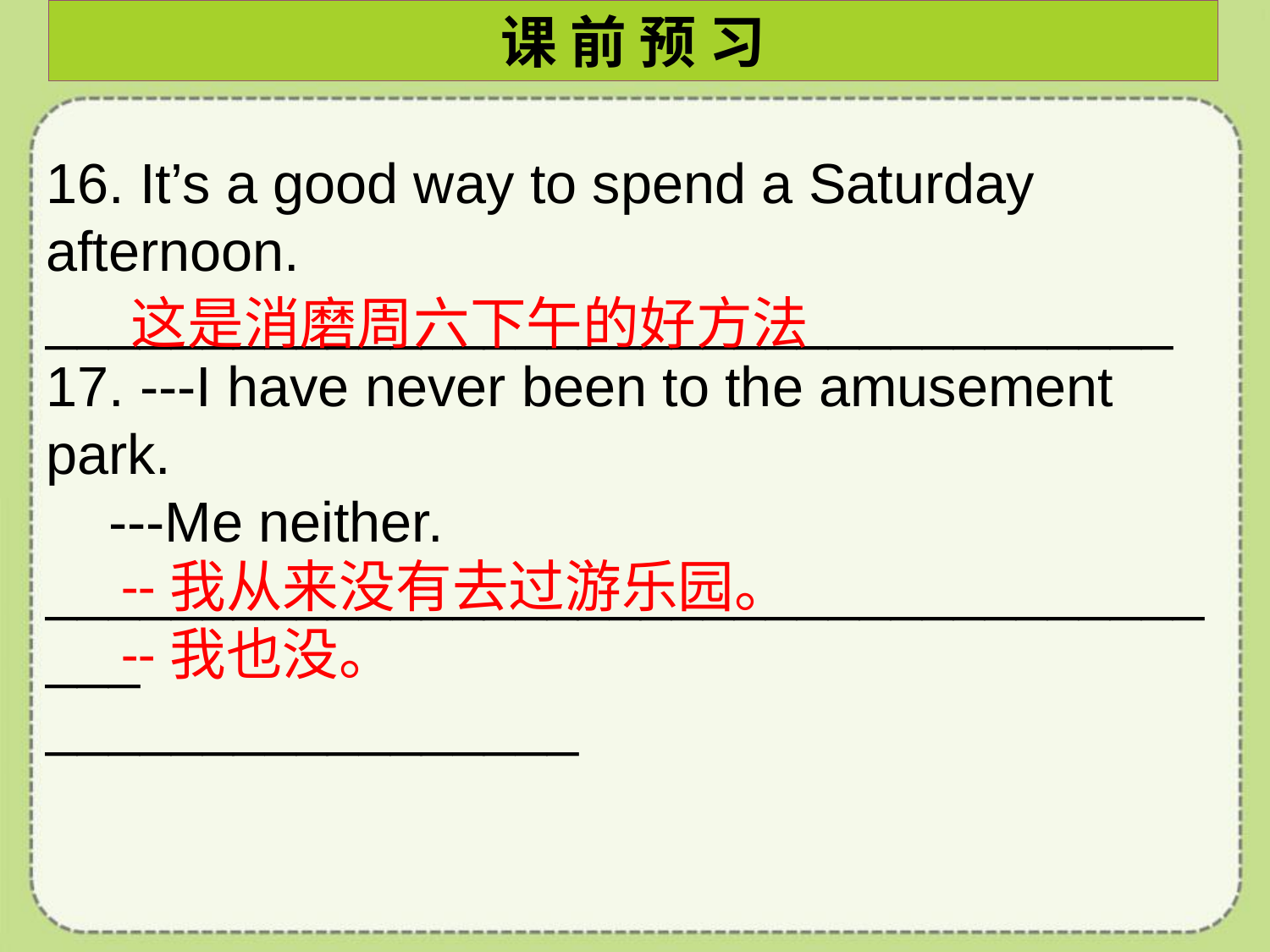

课 前 预 习
16. It’s a good way to spend a Saturday afternoon.
____________________________________
17. ---I have never been to the amusement park.
    ---Me neither.
________________________________________
_________________
这是消磨周六下午的好方法
--我从来没有去过游乐园。
--我也没。